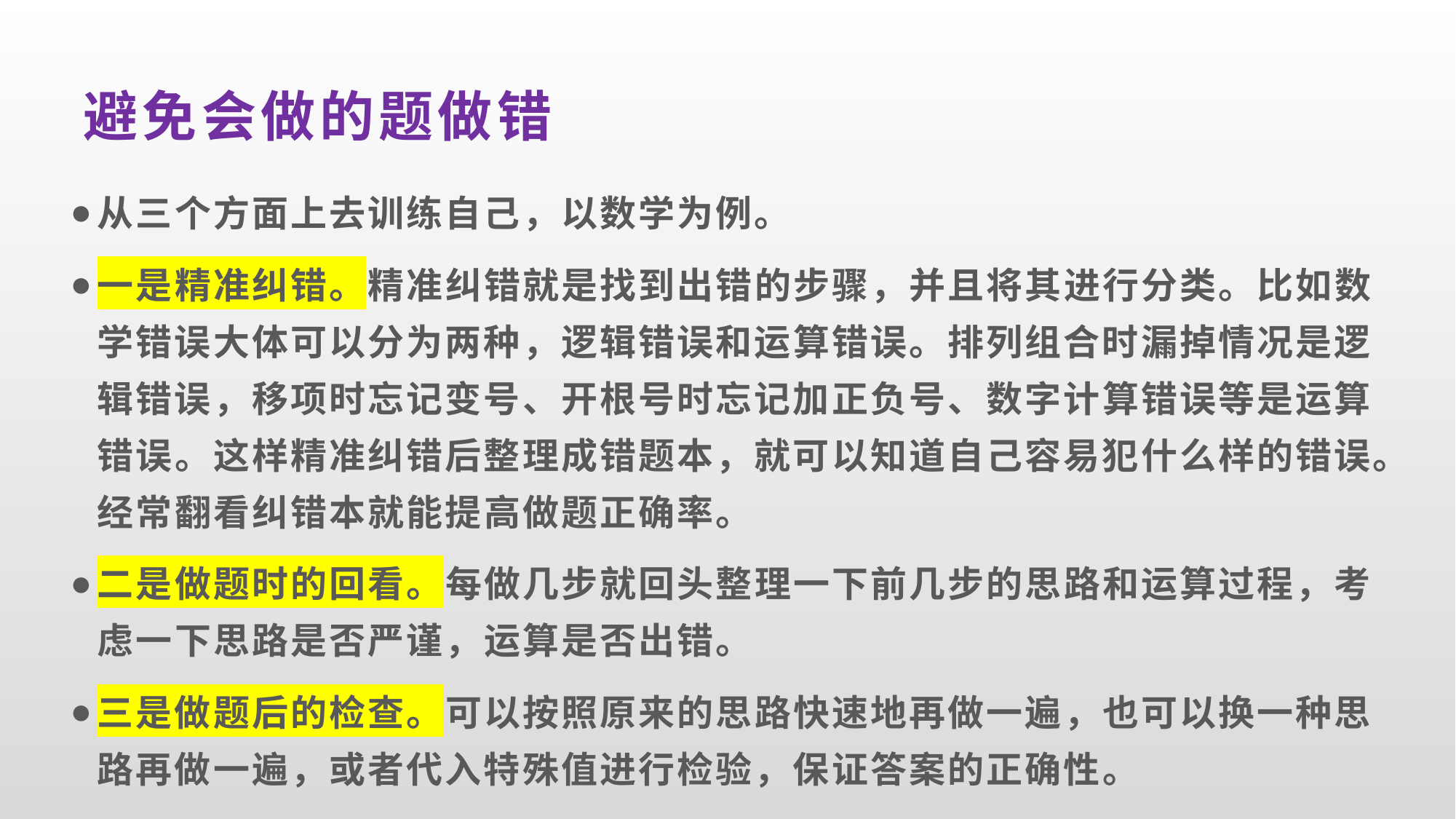

# 避免会做的题做错
从三个方面上去训练自己，以数学为例。
一是精准纠错。精准纠错就是找到出错的步骤，并且将其进行分类。比如数学错误大体可以分为两种，逻辑错误和运算错误。排列组合时漏掉情况是逻辑错误，移项时忘记变号、开根号时忘记加正负号、数字计算错误等是运算错误。这样精准纠错后整理成错题本，就可以知道自己容易犯什么样的错误。经常翻看纠错本就能提高做题正确率。
二是做题时的回看。每做几步就回头整理一下前几步的思路和运算过程，考虑一下思路是否严谨，运算是否出错。
三是做题后的检查。可以按照原来的思路快速地再做一遍，也可以换一种思路再做一遍，或者代入特殊值进行检验，保证答案的正确性。